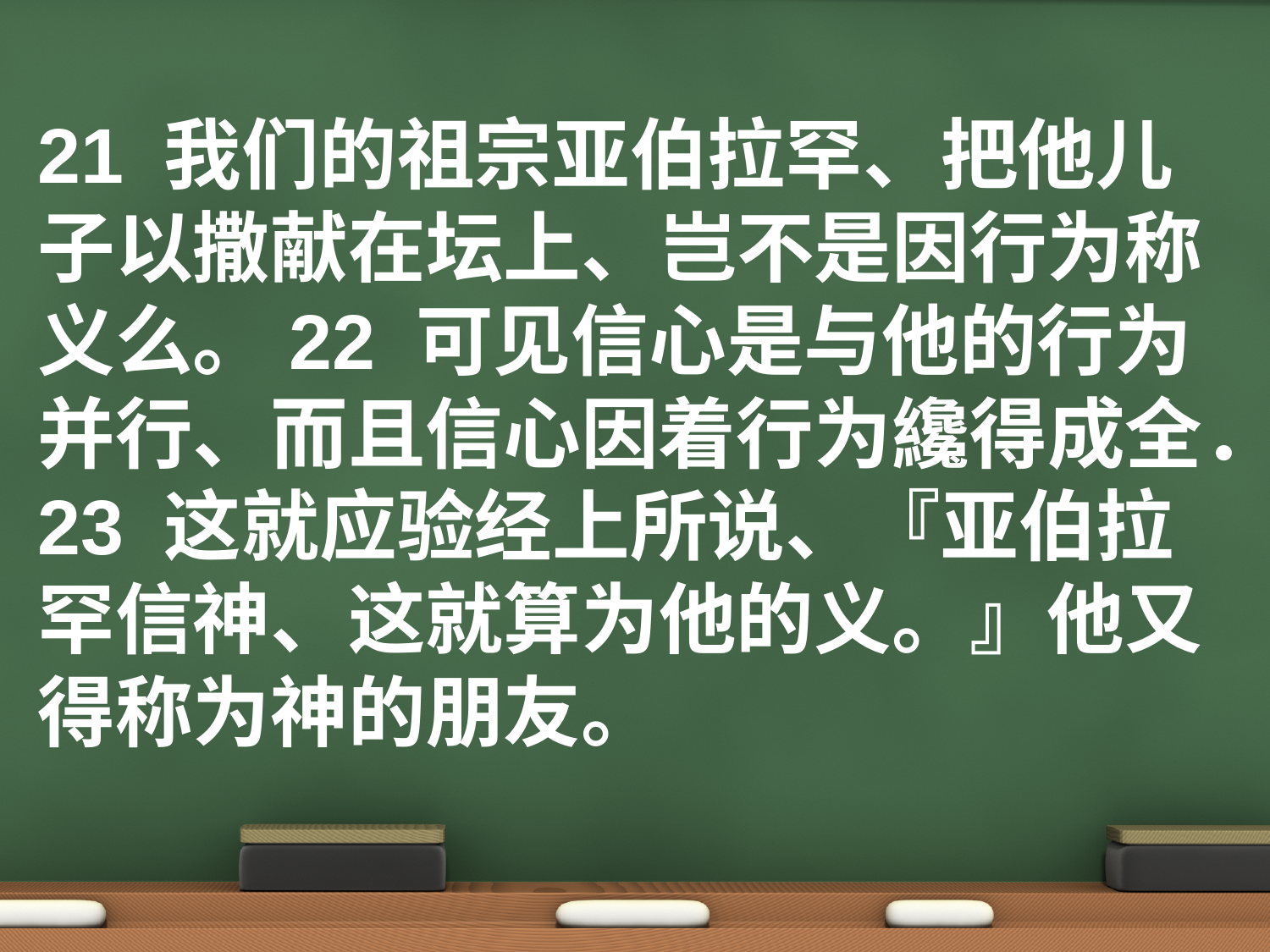

21 我们的祖宗亚伯拉罕、把他儿子以撒献在坛上、岂不是因行为称义么。22 可见信心是与他的行为并行、而且信心因着行为纔得成全．23 这就应验经上所说、『亚伯拉罕信神、这就算为他的义。』他又得称为神的朋友。